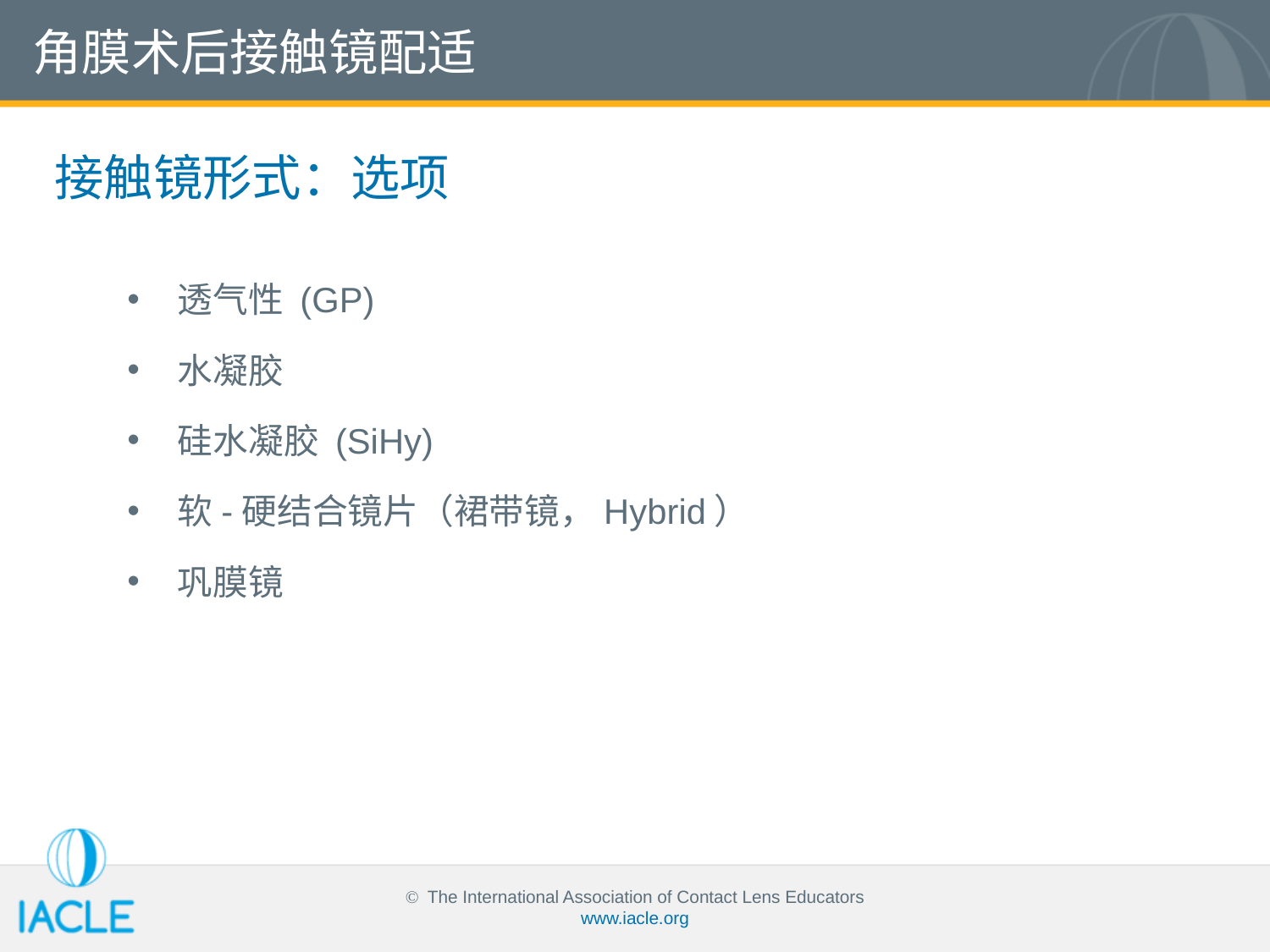

角膜术后接触镜配适
接触镜形式：选项
透气性 (GP)
水凝胶
硅水凝胶 (SiHy)
软-硬结合镜片（裙带镜，Hybrid）
巩膜镜